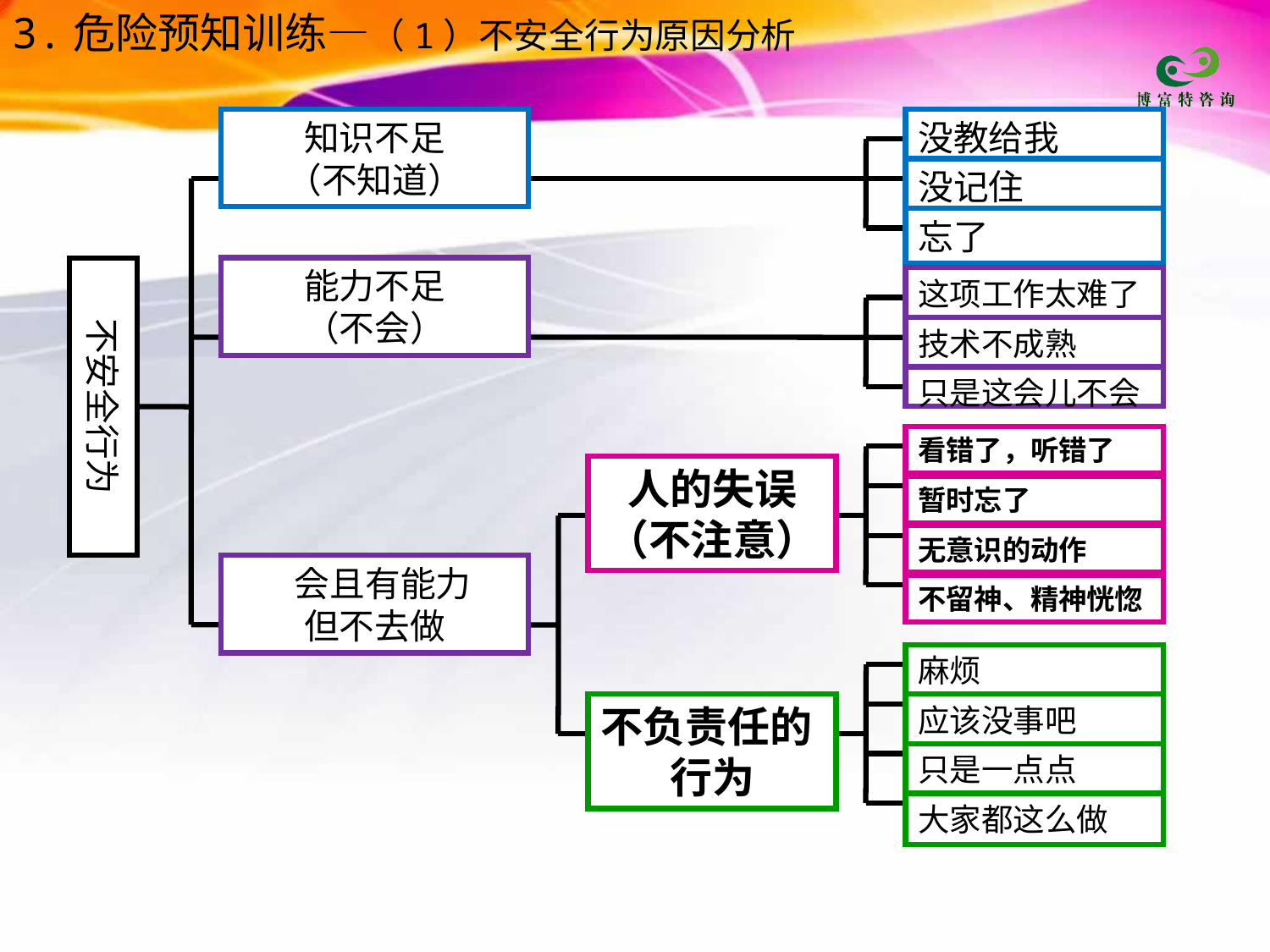

3.危险预知训练—（1）不安全行为原因分析
知识不足
（不知道）
没教给我
没记住
忘了
不安全行为
能力不足
（不会）
这项工作太难了
技术不成熟
只是这会儿不会
看错了，听错了
人的失误
（不注意）
暂时忘了
无意识的动作
 会且有能力
但不去做
不留神、精神恍惚
麻烦
不负责任的
行为
应该没事吧
只是一点点
大家都这么做